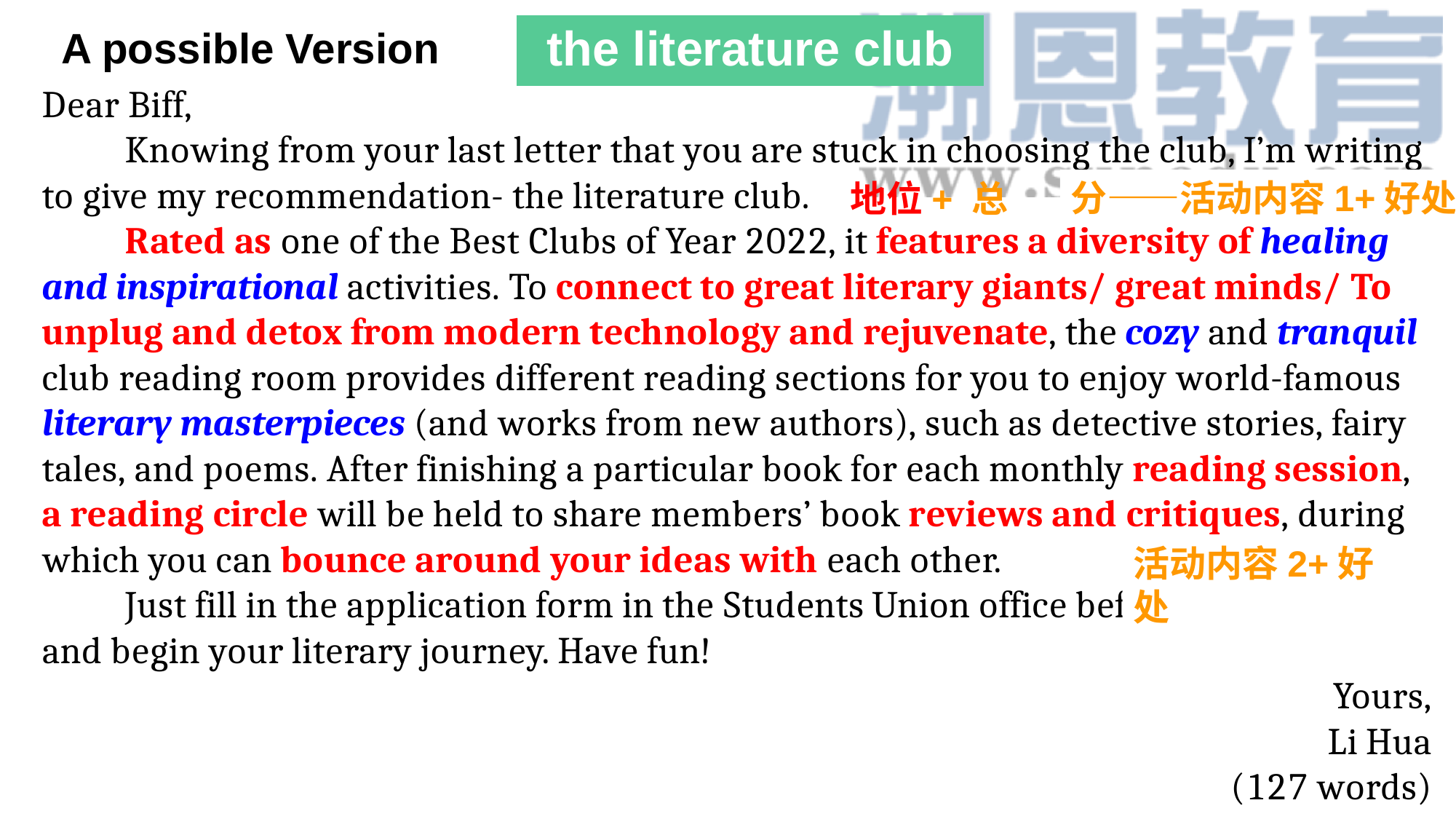

A possible Version
| the literature club |
| --- |
Dear Biff,
          Knowing from your last letter that you are stuck in choosing the club, I’m writing to give my recommendation- the literature club.
          Rated as one of the Best Clubs of Year 2022, it features a diversity of healing and inspirational activities. To connect to great literary giants/ great minds/ To unplug and detox from modern technology and rejuvenate, the cozy and tranquil club reading room provides different reading sections for you to enjoy world-famous literary masterpieces (and works from new authors), such as detective stories, fairy tales, and poems. After finishing a particular book for each monthly reading session, a reading circle will be held to share members’ book reviews and critiques, during which you can bounce around your ideas with each other.
          Just fill in the application form in the Students Union office before October 23rd and begin your literary journey. Have fun!
Yours,
Li Hua
(127 words)
分——活动内容1+好处
地位+ 总
活动内容2+好处